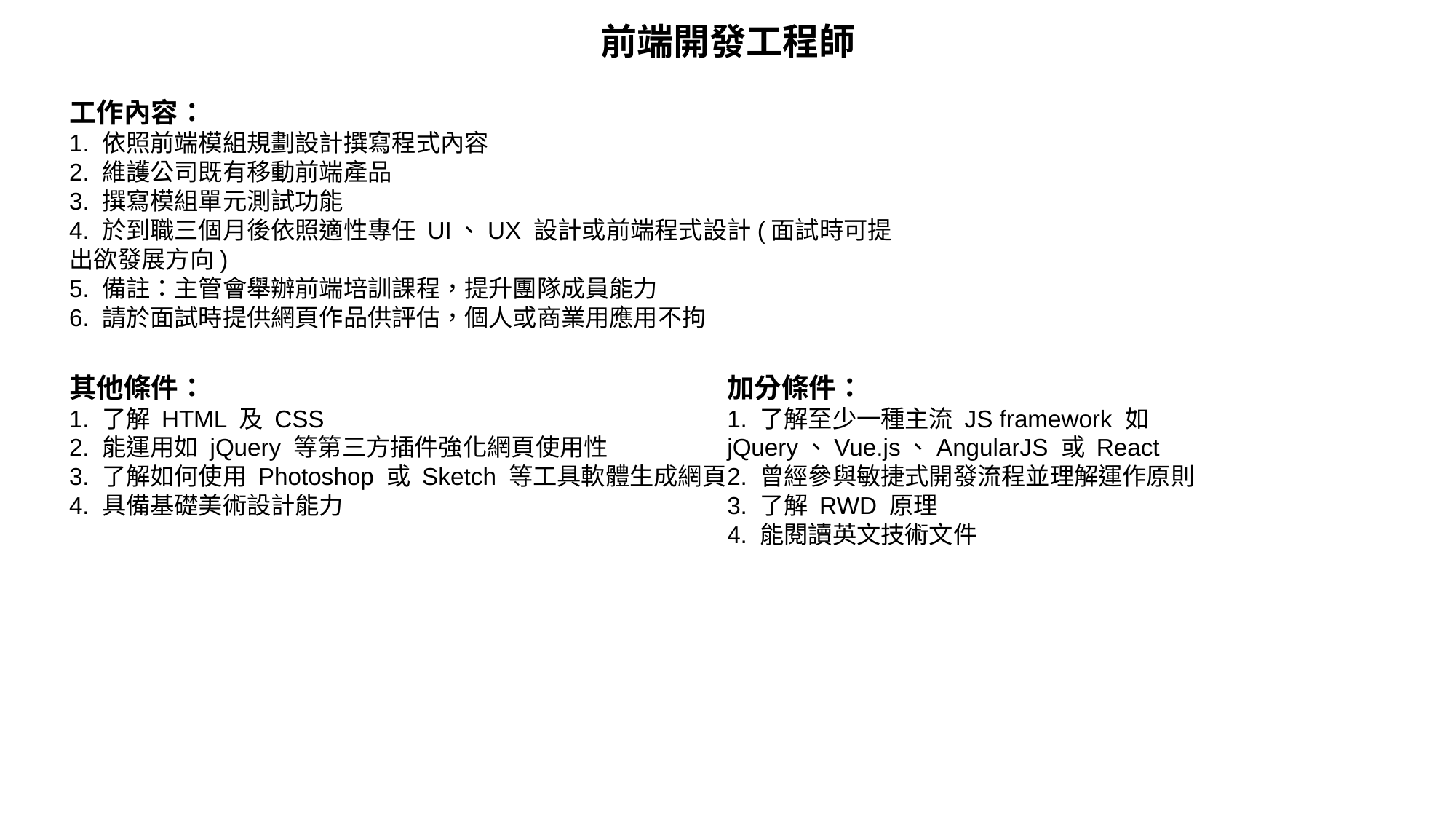

前端開發工程師
工作內容：
1. 依照前端模組規劃設計撰寫程式內容
2. 維護公司既有移動前端產品
3. 撰寫模組單元測試功能
4. 於到職三個月後依照適性專任 UI、UX 設計或前端程式設計(面試時可提出欲發展方向)
5. 備註：主管會舉辦前端培訓課程，提升團隊成員能力
6. 請於面試時提供網頁作品供評估，個人或商業用應用不拘
其他條件：
1. 了解 HTML 及 CSS
2. 能運用如 jQuery 等第三方插件強化網頁使用性
3. 了解如何使用 Photoshop 或 Sketch 等工具軟體生成網頁
4. 具備基礎美術設計能力

加分條件：
1. 了解至少一種主流 JS framework 如 jQuery、Vue.js、AngularJS 或 React
2. 曾經參與敏捷式開發流程並理解運作原則
3. 了解 RWD 原理
4. 能閱讀英文技術文件